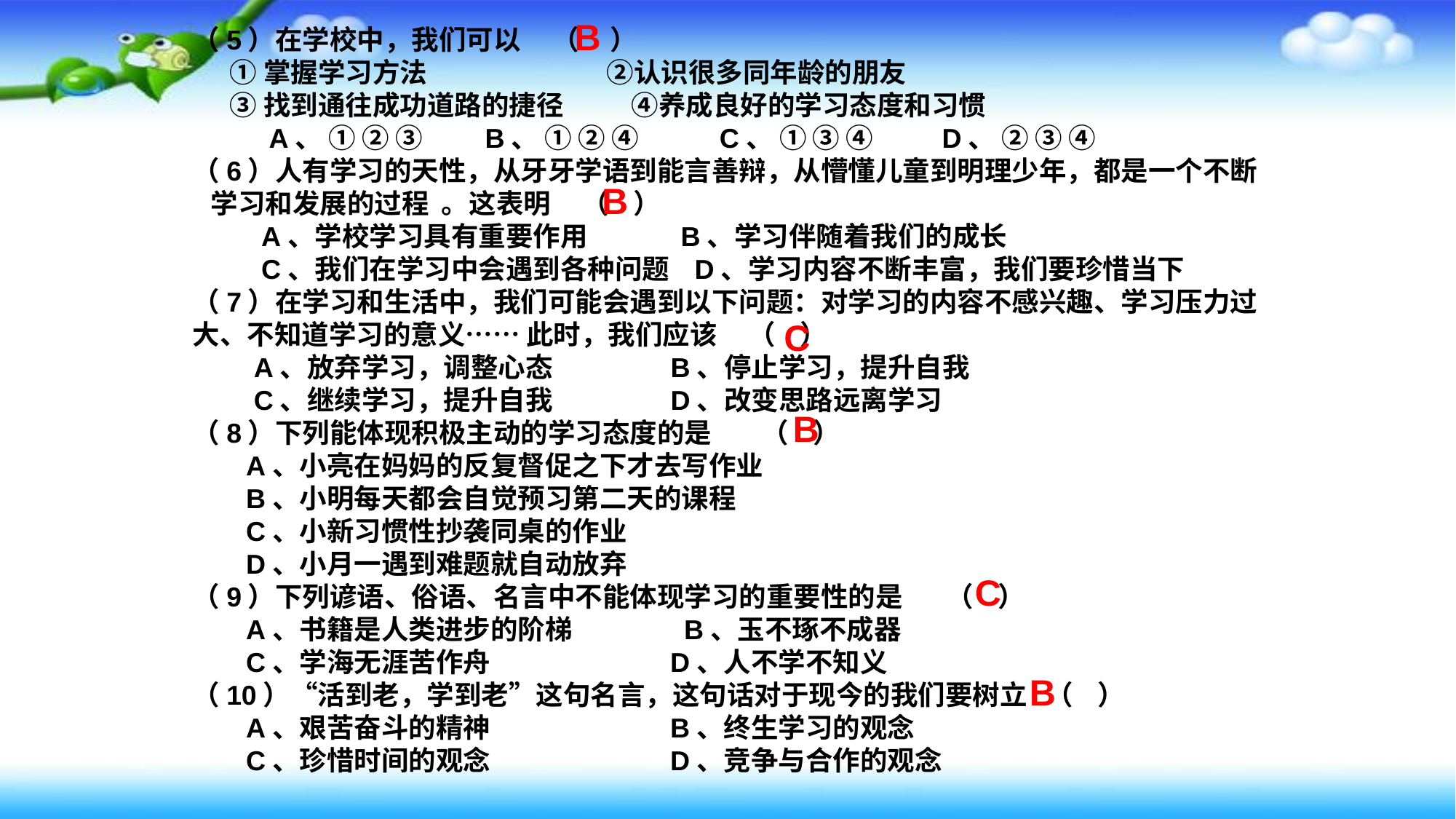

B
（5）在学校中，我们可以     （     ）
      ①掌握学习方法                             ②认识很多同年龄的朋友
      ③找到通往成功道路的捷径           ④养成良好的学习态度和习惯
          A、 ① ② ③         B、 ① ② ④            C、 ① ③ ④          D、 ② ③ ④
（6）人有学习的天性，从牙牙学语到能言善辩，从懵懂儿童到明理少年，都是一个不断    学习和发展的过程  。这表明     （    ）
         A、学校学习具有重要作用              B、学习伴随着我们的成长
         C、我们在学习中会遇到各种问题   D、学习内容不断丰富，我们要珍惜当下
（7）在学习和生活中，我们可能会遇到以下问题：对学习的内容不感兴趣、学习压力过大、不知道学习的意义…… 此时，我们应该     （    ）
        A、放弃学习，调整心态                  B、停止学习，提升自我
        C、继续学习，提升自我                  D、改变思路远离学习
（8）下列能体现积极主动的学习态度的是        （    ）
       A、小亮在妈妈的反复督促之下才去写作业
       B、小明每天都会自觉预习第二天的课程
       C、小新习惯性抄袭同桌的作业
       D、小月一遇到难题就自动放弃
（9）下列谚语、俗语、名言中不能体现学习的重要性的是       （    ）
       A、书籍是人类进步的阶梯                 B、玉不琢不成器
       C、学海无涯苦作舟                            D、人不学不知义
（10）“活到老，学到老”这句名言，这句话对于现今的我们要树立   （    ）
       A、艰苦奋斗的精神                            B、终生学习的观念
       C、珍惜时间的观念                            D、竞争与合作的观念
B
C
B
C
B